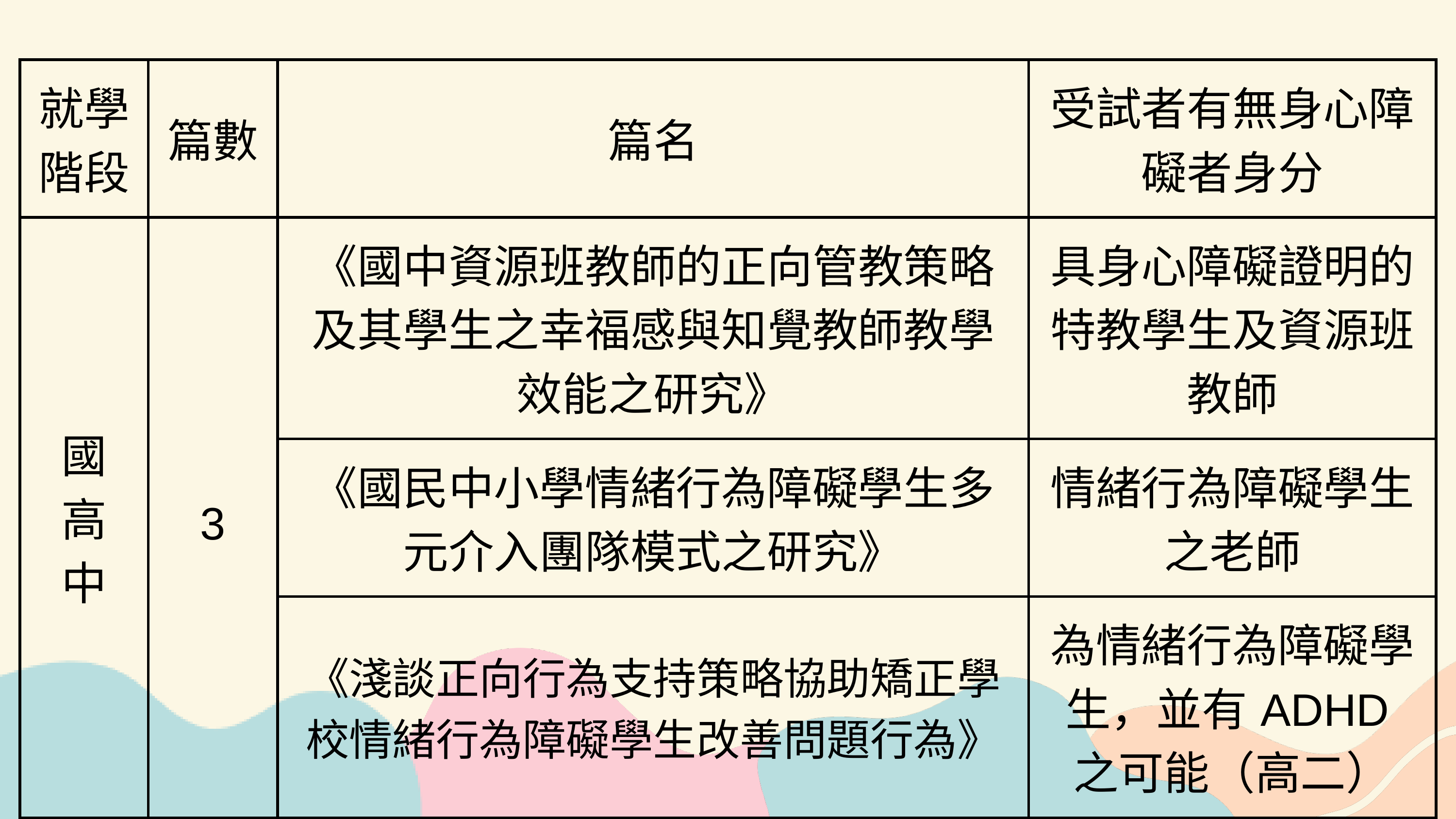

| 就學階段 | 篇數 | 篇名 | 受試者有無身心障礙者身分 |
| --- | --- | --- | --- |
| 國 高 中 | 3 | 《國中資源班教師的正向管教策略及其學生之幸福感與知覺教師教學效能之研究》 | 具身心障礙證明的特教學生及資源班教師 |
| 國 高 中 | 3 | 《國民中小學情緒行為障礙學生多元介入團隊模式之研究》 | 情緒行為障礙學生之老師 |
| 國 高 中 | 3 | 《淺談正向行為支持策略協助矯正學校情緒行為障礙學生改善問題行為》 | 為情緒行為障礙學生，並有ADHD之可能（高二） |